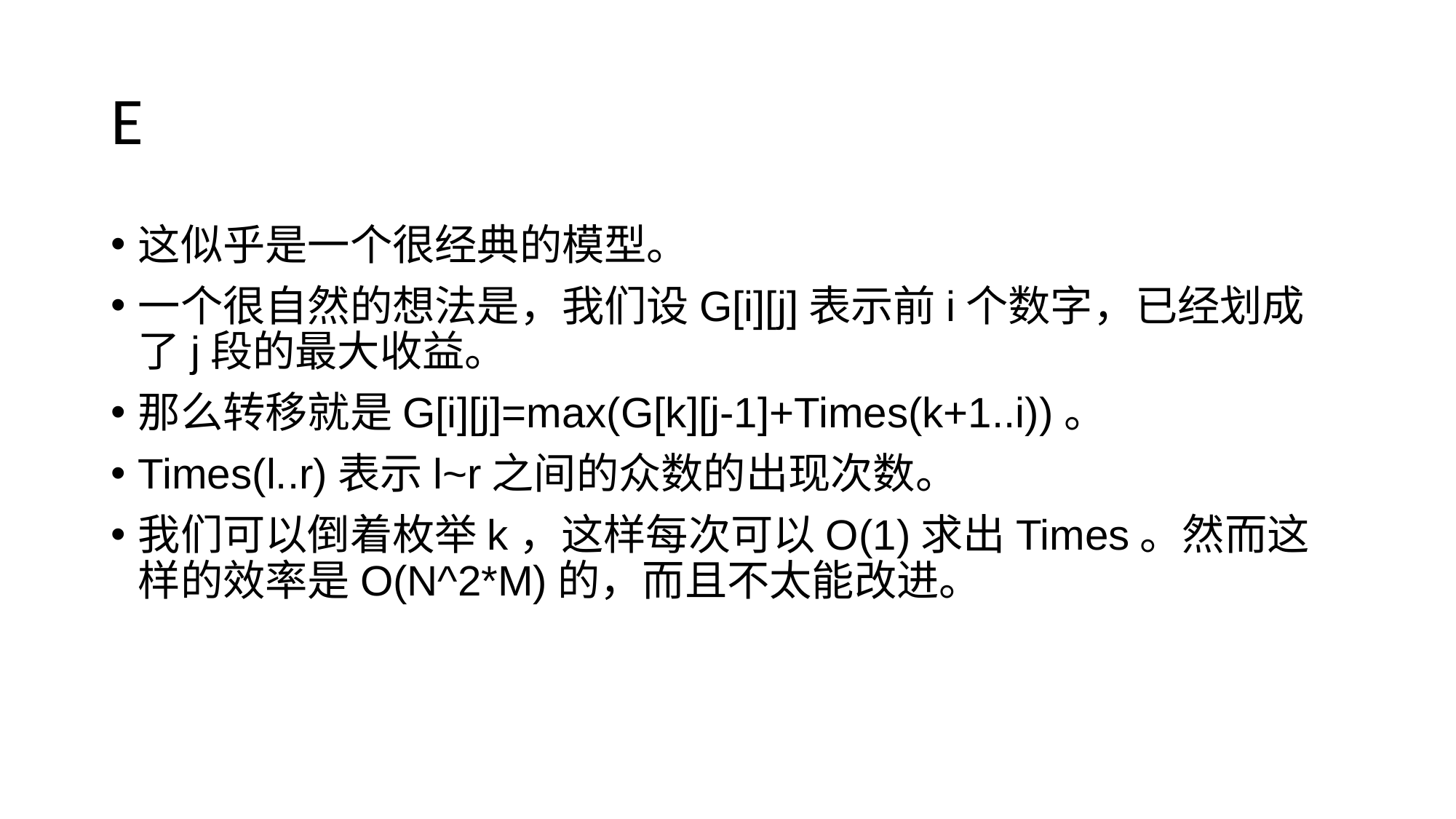

# E
这似乎是一个很经典的模型。
一个很自然的想法是，我们设G[i][j]表示前i个数字，已经划成了j段的最大收益。
那么转移就是G[i][j]=max(G[k][j-1]+Times(k+1..i))。
Times(l..r)表示l~r之间的众数的出现次数。
我们可以倒着枚举k，这样每次可以O(1)求出Times。然而这样的效率是O(N^2*M)的，而且不太能改进。